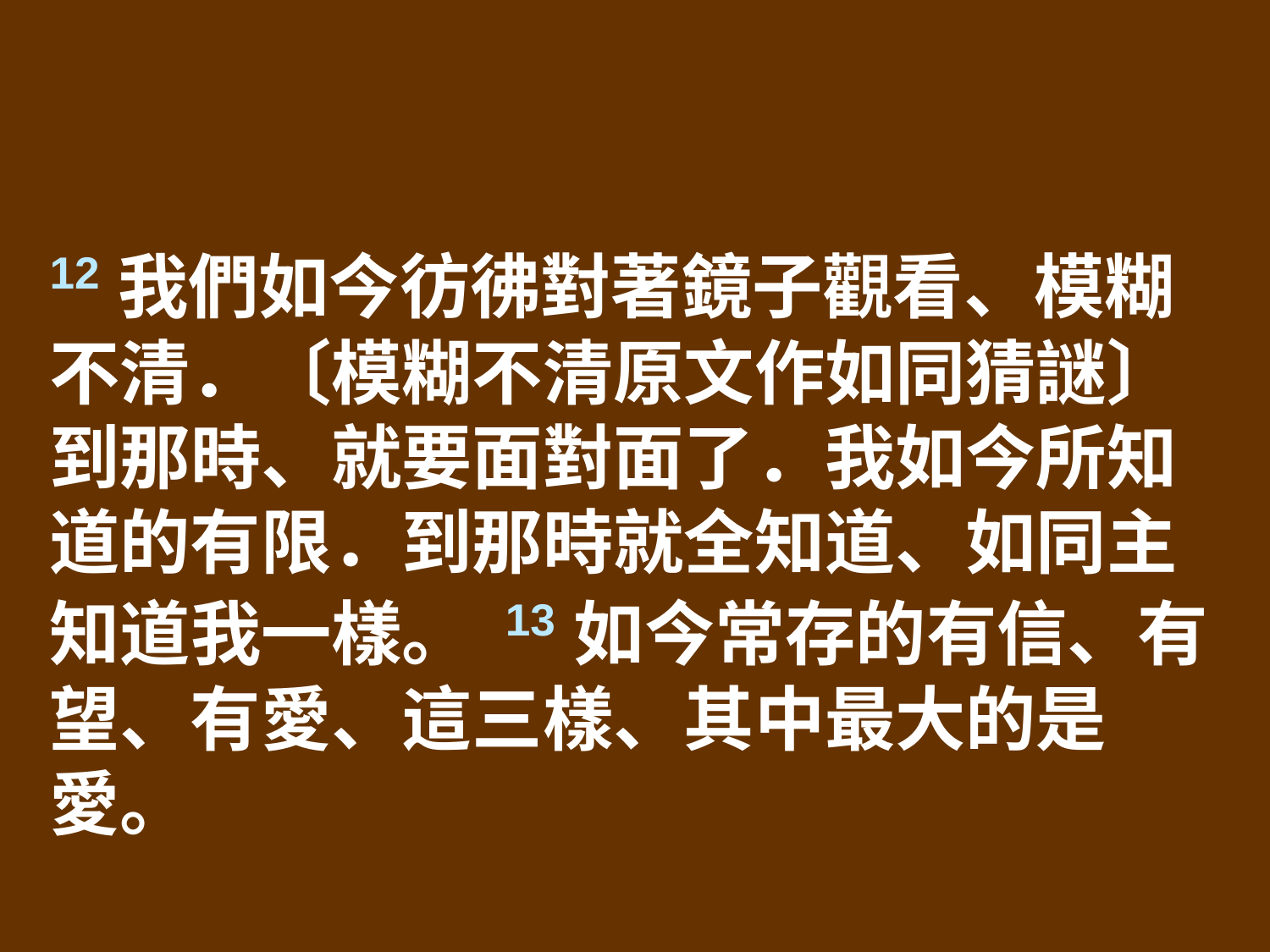

12我們如今彷彿對著鏡子觀看、模糊不清．〔模糊不清原文作如同猜謎〕到那時、就要面對面了．我如今所知道的有限．到那時就全知道、如同主知道我一樣。 13如今常存的有信、有望、有愛、這三樣、其中最大的是愛。